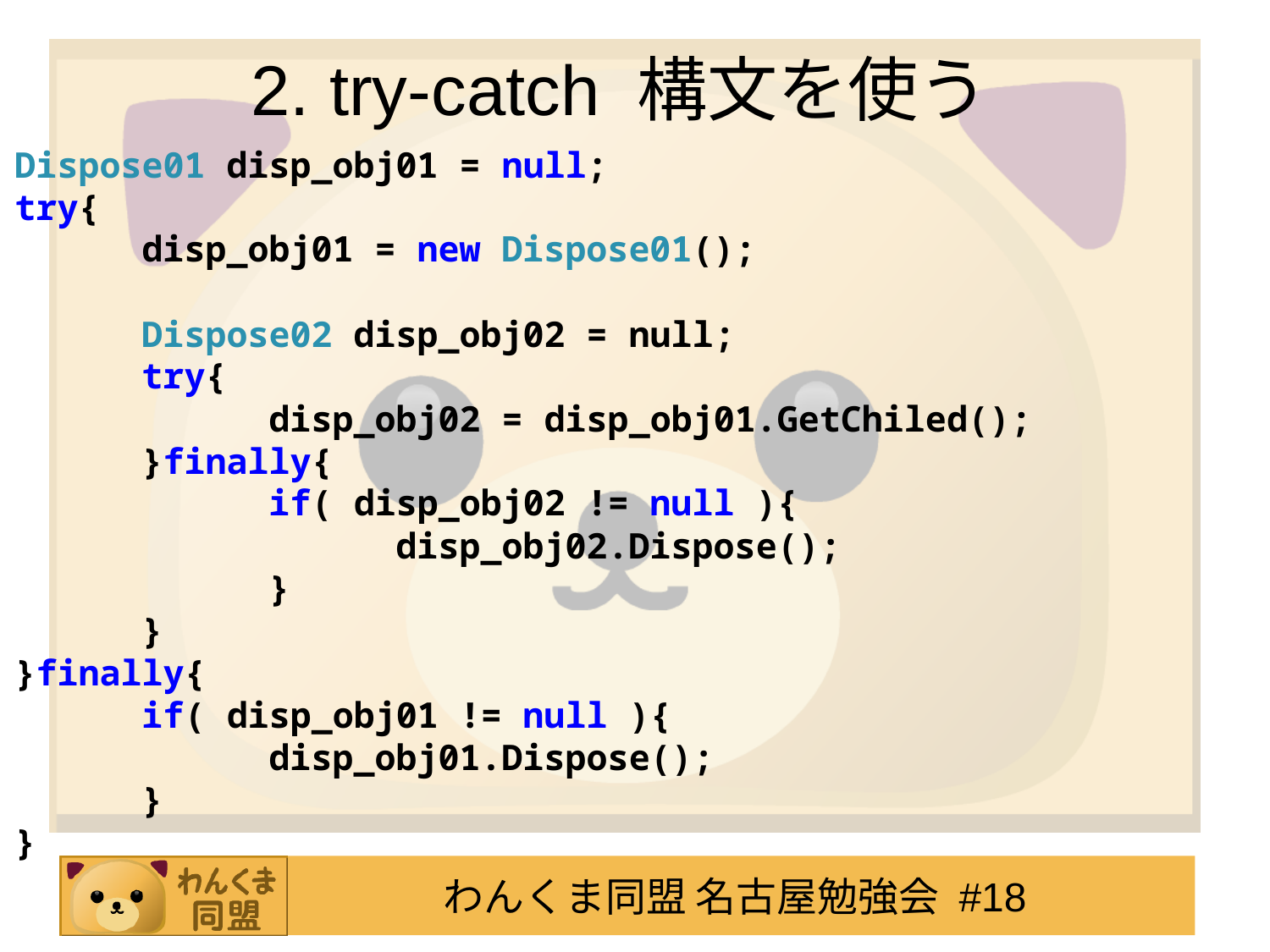

# 2. try-catch 構文を使う
Dispose01 disp_obj01 = null;
try{
	disp_obj01 = new Dispose01();

	Dispose02 disp_obj02 = null;
	try{
		disp_obj02 = disp_obj01.GetChiled();
	}finally{
		if( disp_obj02 != null ){
			disp_obj02.Dispose();
		}
	}
}finally{
	if( disp_obj01 != null ){
		disp_obj01.Dispose();
	}
}